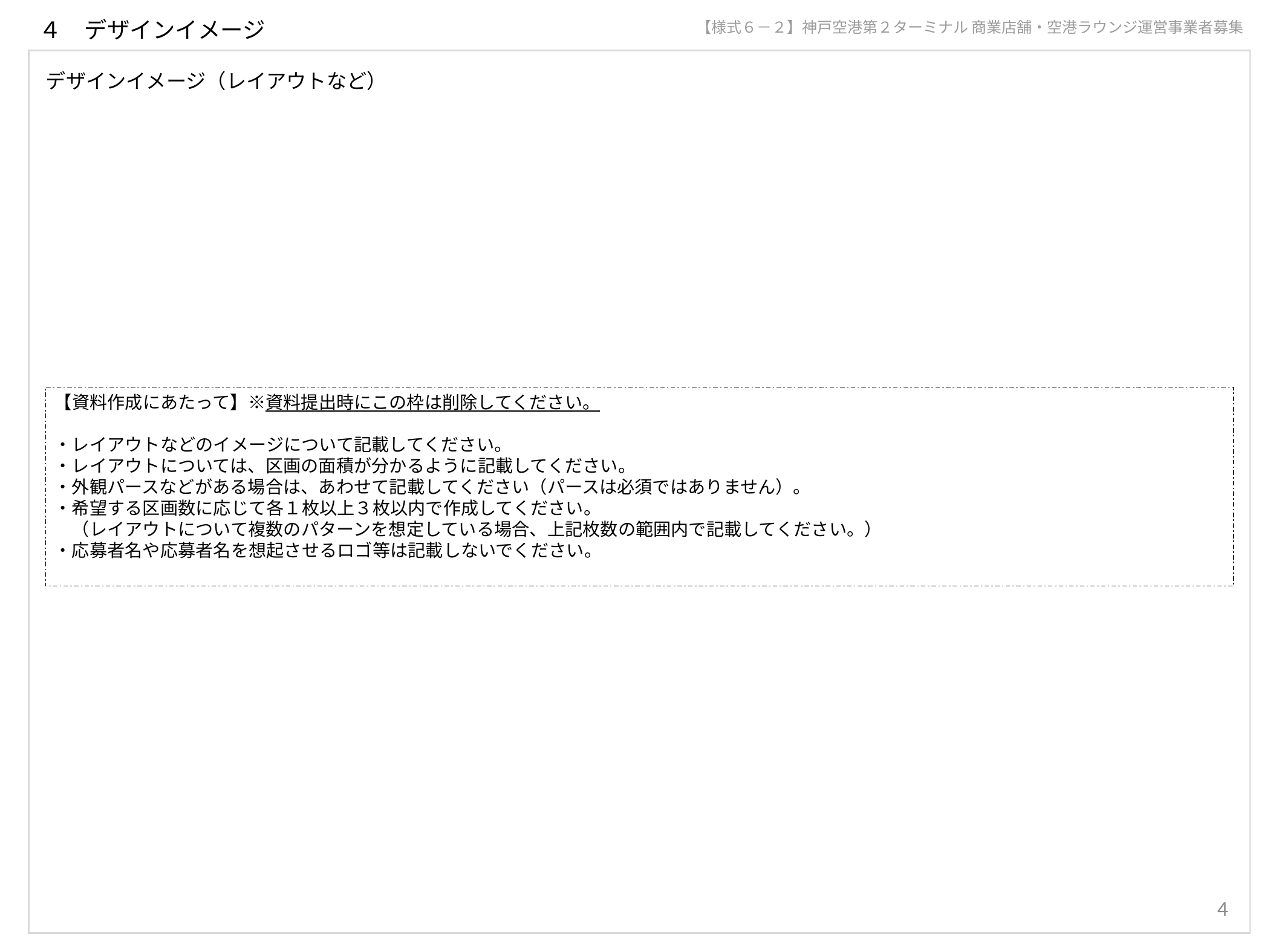

４　デザインイメージ

【様式６－２】神戸空港第２ターミナル 商業店舗・空港ラウンジ運営事業者募集

デザインイメージ（レイアウトなど）

【資料作成にあたって】※資料提出時にこの枠は削除してください。

・レイアウトなどのイメージについて記載してください。
・レイアウトについては、区画の面積が分かるように記載してください。
・外観パースなどがある場合は、あわせて記載してください（パースは必須ではありません）。
・希望する区画数に応じて各１枚以上３枚以内で作成してください。
　（レイアウトについて複数のパターンを想定している場合、上記枚数の範囲内で記載してください。）
・応募者名や応募者名を想起させるロゴ等は記載しないでください。

4